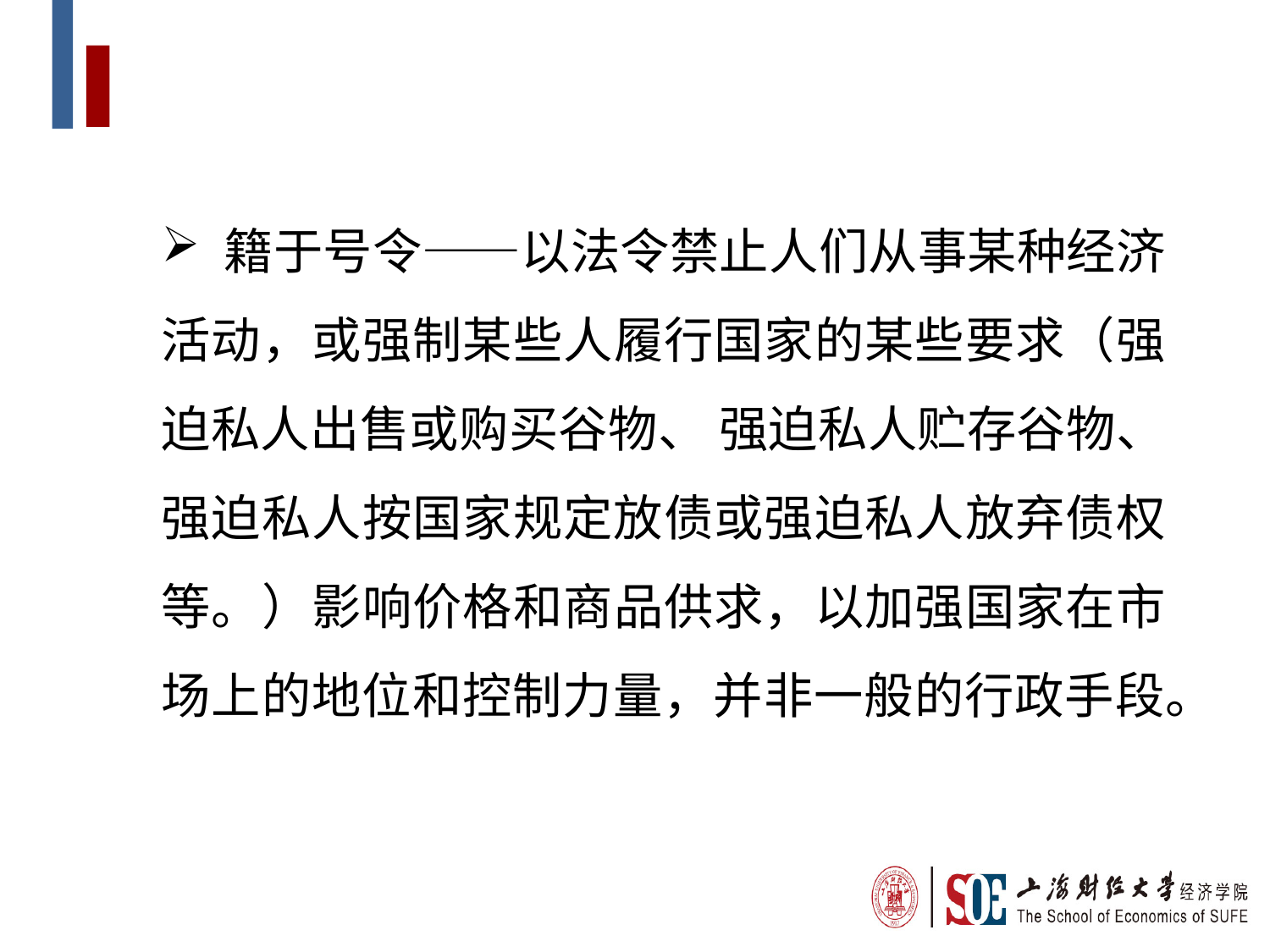

籍于号令——以法令禁止人们从事某种经济活动，或强制某些人履行国家的某些要求（强迫私人出售或购买谷物、 强迫私人贮存谷物、强迫私人按国家规定放债或强迫私人放弃债权等。）影响价格和商品供求，以加强国家在市场上的地位和控制力量，并非一般的行政手段。